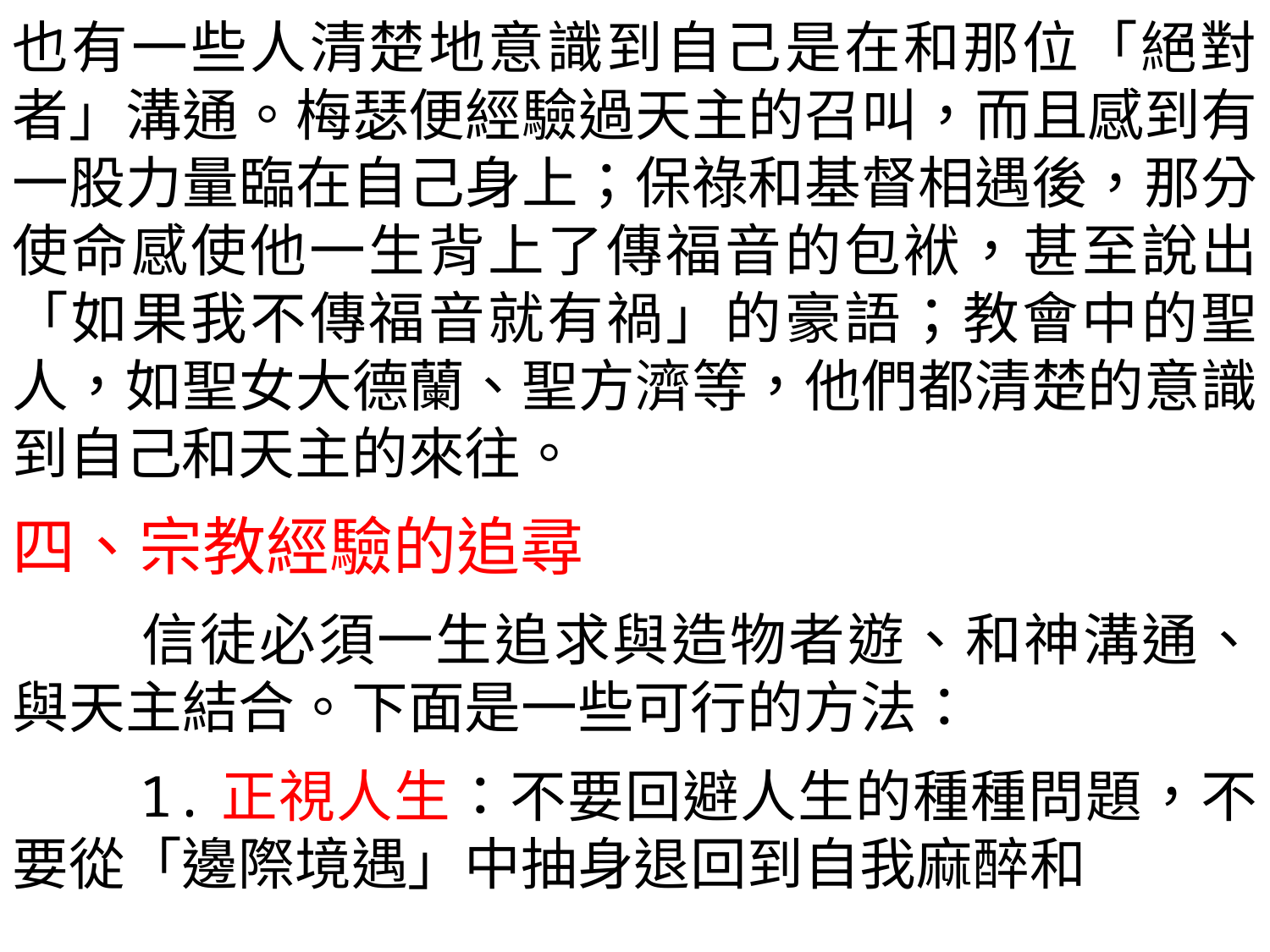

也有一些人清楚地意識到自己是在和那位「絕對者」溝通。梅瑟便經驗過天主的召叫，而且感到有一股力量臨在自己身上；保祿和基督相遇後，那分使命感使他一生背上了傳福音的包袱，甚至說出「如果我不傳福音就有禍」的豪語；教會中的聖人，如聖女大德蘭、聖方濟等，他們都清楚的意識到自己和天主的來往。
四、宗教經驗的追尋
	信徒必須一生追求與造物者遊、和神溝通、與天主結合。下面是一些可行的方法：
	1.正視人生：不要回避人生的種種問題，不要從「邊際境遇」中抽身退回到自我麻醉和